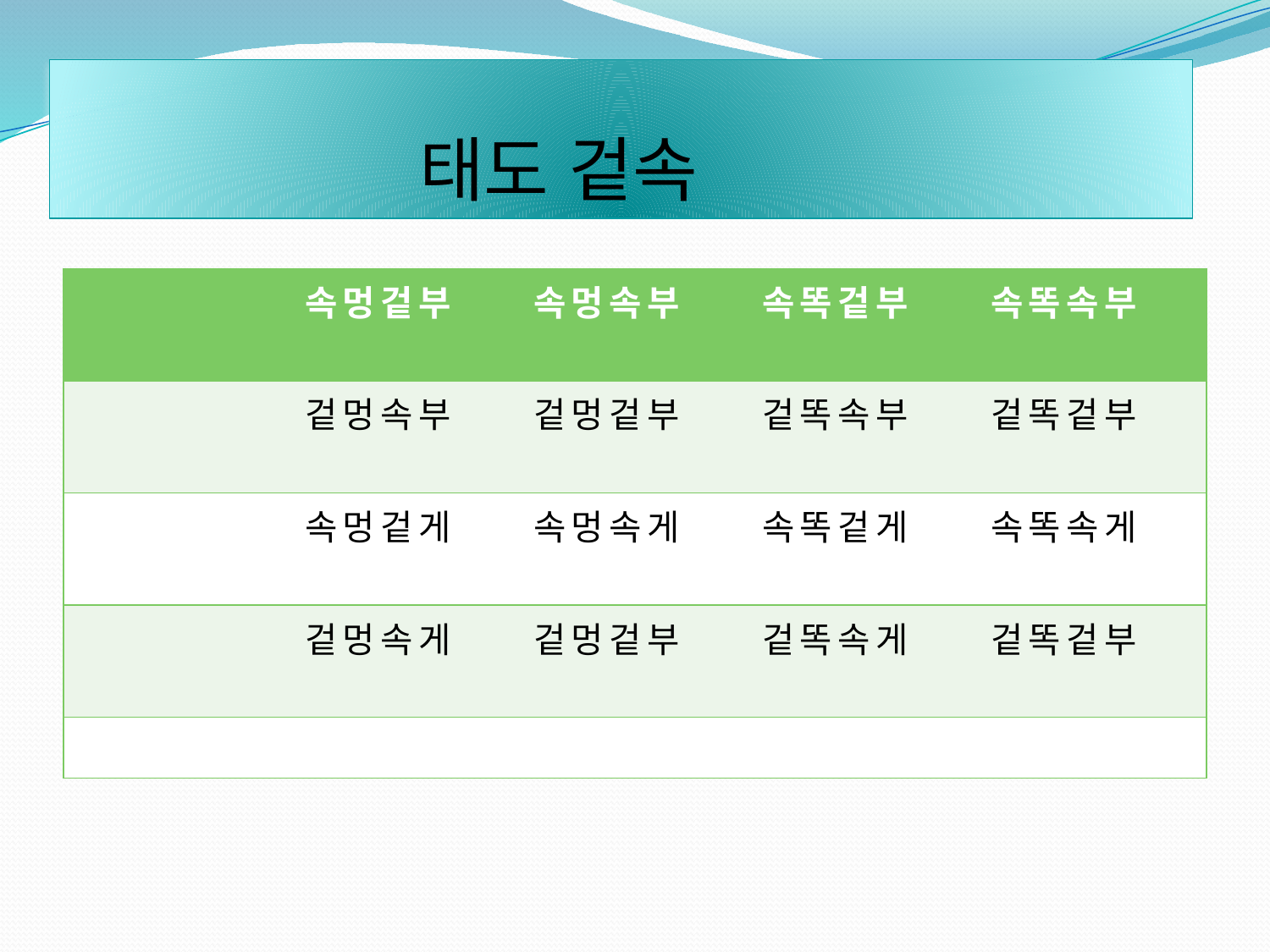

#
태도 겉속
|  | 속멍겉부 | 속멍속부 | 속똑겉부 | 속똑속부 |
| --- | --- | --- | --- | --- |
|  | 겉멍속부 | 겉멍겉부 | 겉똑속부 | 겉똑겉부 |
|  | 속멍겉게 | 속멍속게 | 속똑겉게 | 속똑속게 |
|  | 겉멍속게 | 겉멍겉부 | 겉똑속게 | 겉똑겉부 |
|  |  |  |  |  |